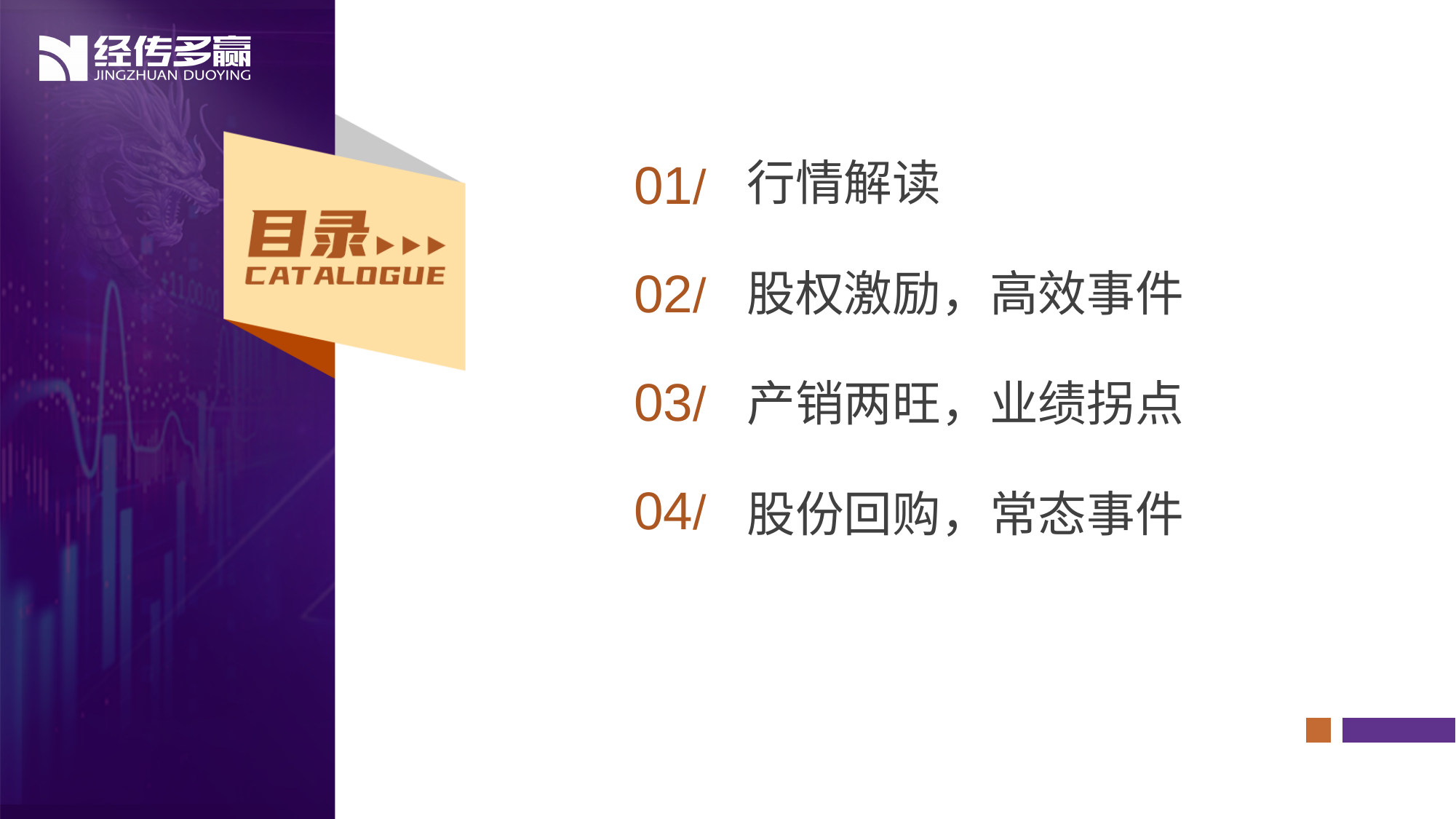

行情解读
股权激励，高效事件
产销两旺，业绩拐点
股份回购，常态事件
01/
02/
03/
04/